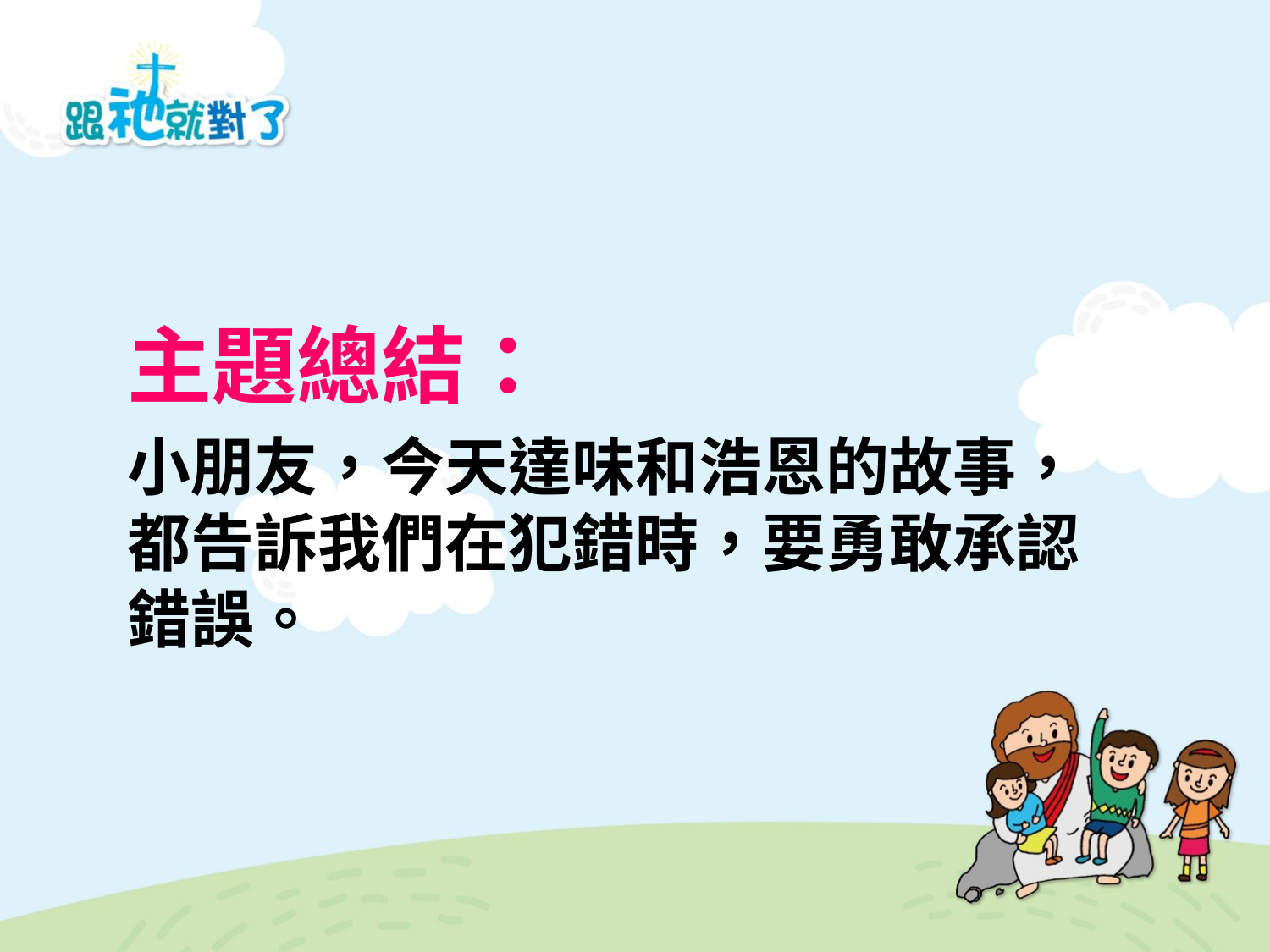

主題總結：
小朋友，今天達味和浩恩的故事，都告訴我們在犯錯時，要勇敢承認錯誤。